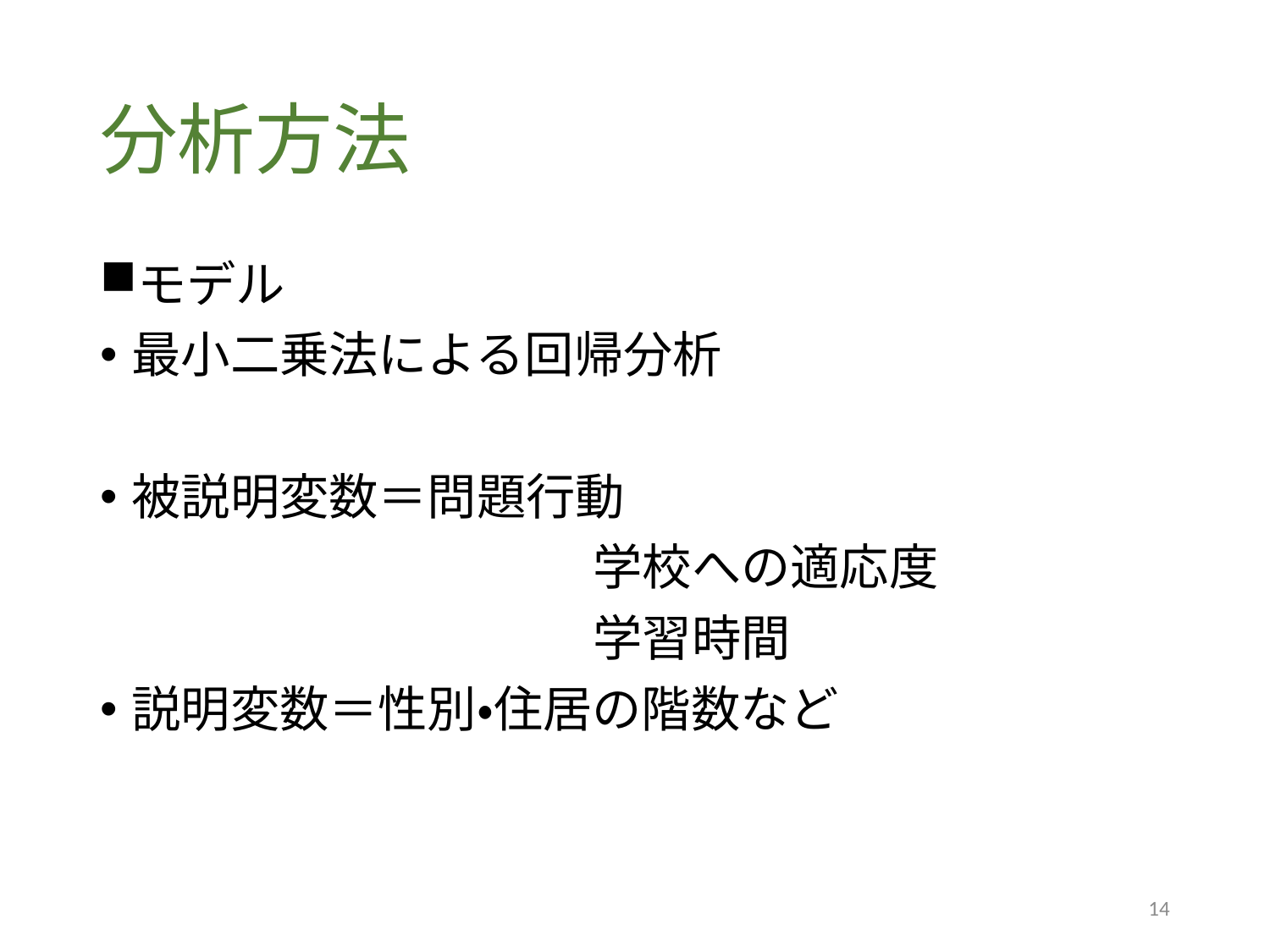

# 分析方法
モデル
最小二乗法による回帰分析

被説明変数＝問題行動
　　　　　　　　　　学校への適応度
　　　　　　　　　　学習時間
説明変数＝性別・住居の階数など
14